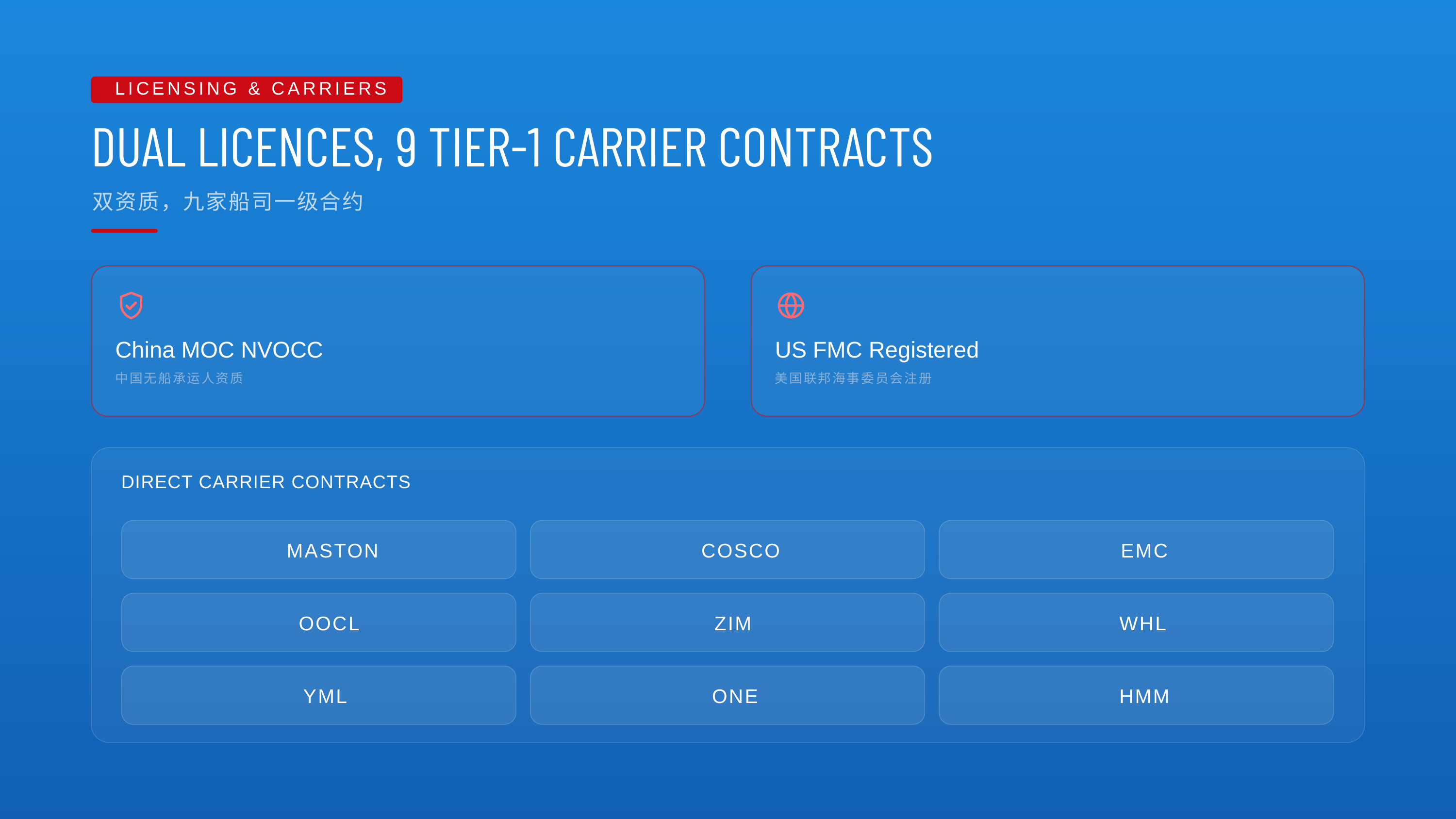

LICENSING & CARRIERS
DUAL LICENCES, 9 TIER-1 CARRIER CONTRACTS
双资质，九家船司一级合约

China MOC NVOCC
US FMC Registered
中国无船承运人资质
美国联邦海事委员会注册

DIRECT CARRIER CONTRACTS

MASTON
COSCO
EMC

OOCL
ZIM
WHL

YML
ONE
HMM